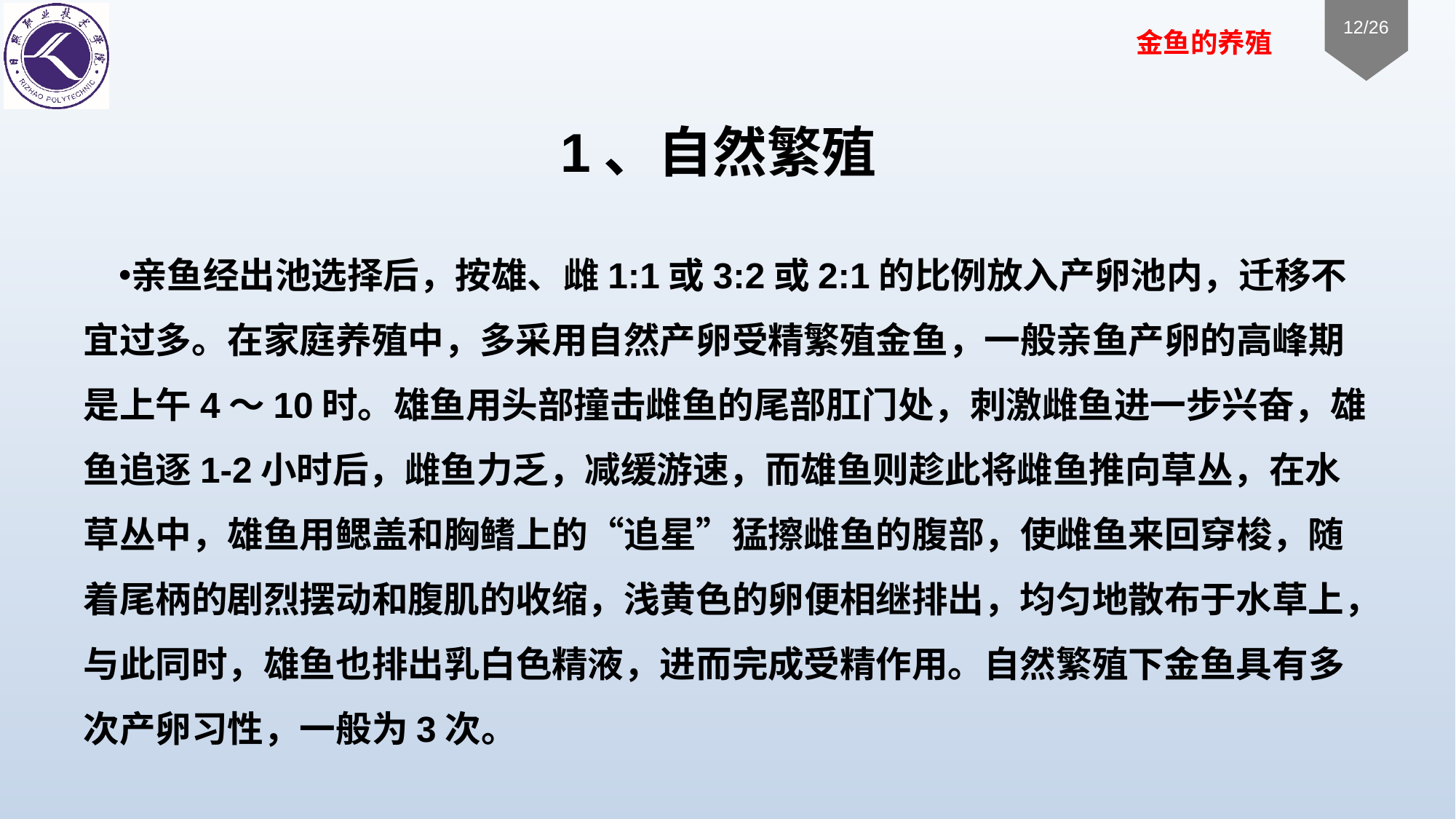

# 1、自然繁殖
亲鱼经出池选择后，按雄、雌1:1或3:2或2:1的比例放入产卵池内，迁移不宜过多。在家庭养殖中，多采用自然产卵受精繁殖金鱼，一般亲鱼产卵的高峰期是上午4～10时。雄鱼用头部撞击雌鱼的尾部肛门处，刺激雌鱼进一步兴奋，雄鱼追逐1-2小时后，雌鱼力乏，减缓游速，而雄鱼则趁此将雌鱼推向草丛，在水草丛中，雄鱼用鳃盖和胸鳍上的“追星”猛擦雌鱼的腹部，使雌鱼来回穿梭，随着尾柄的剧烈摆动和腹肌的收缩，浅黄色的卵便相继排出，均匀地散布于水草上，与此同时，雄鱼也排出乳白色精液，进而完成受精作用。自然繁殖下金鱼具有多次产卵习性，一般为3次。